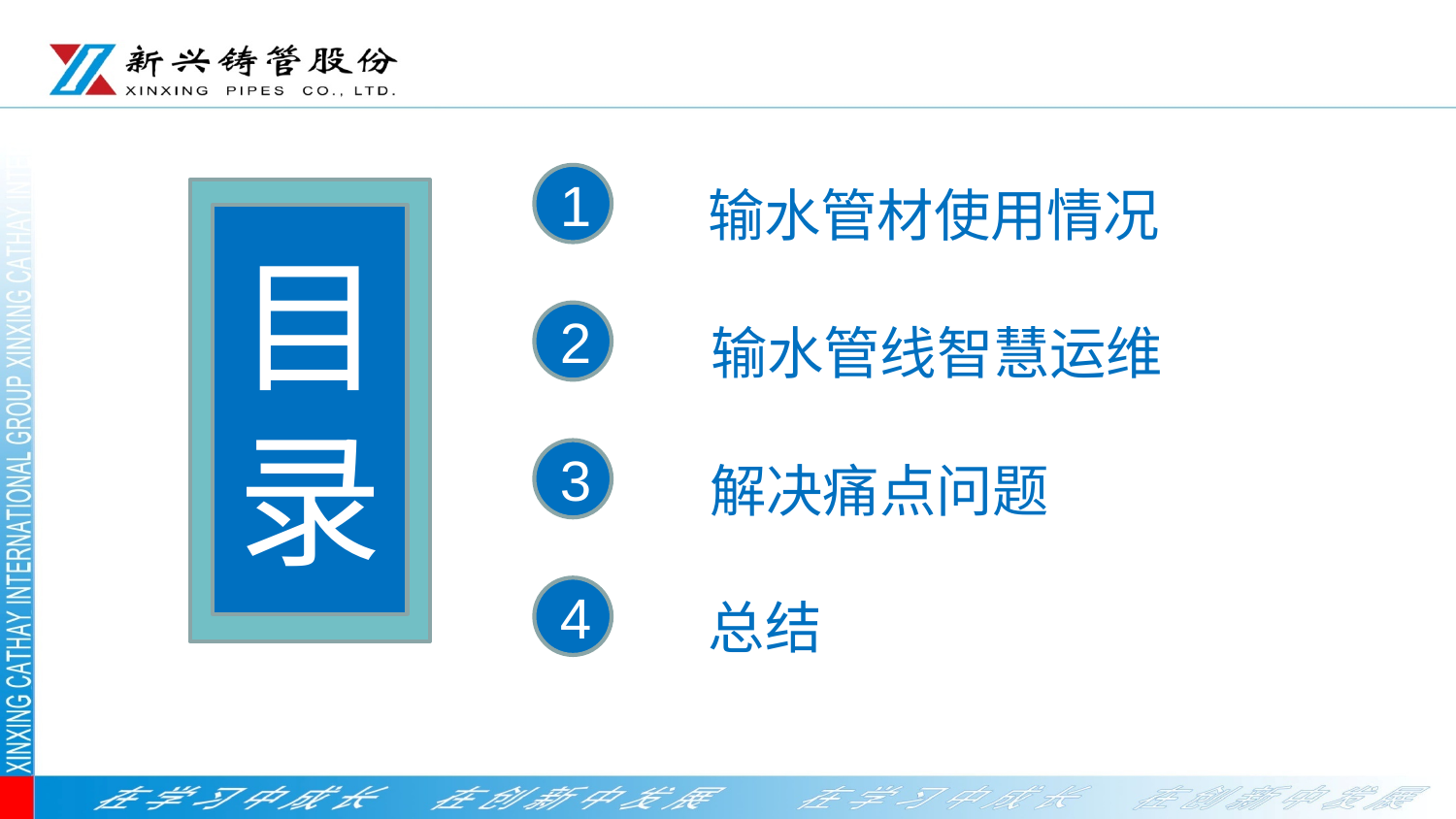

1
输水管材使用情况

目
录
2
输水管线智慧运维
3
解决痛点问题
4
总结